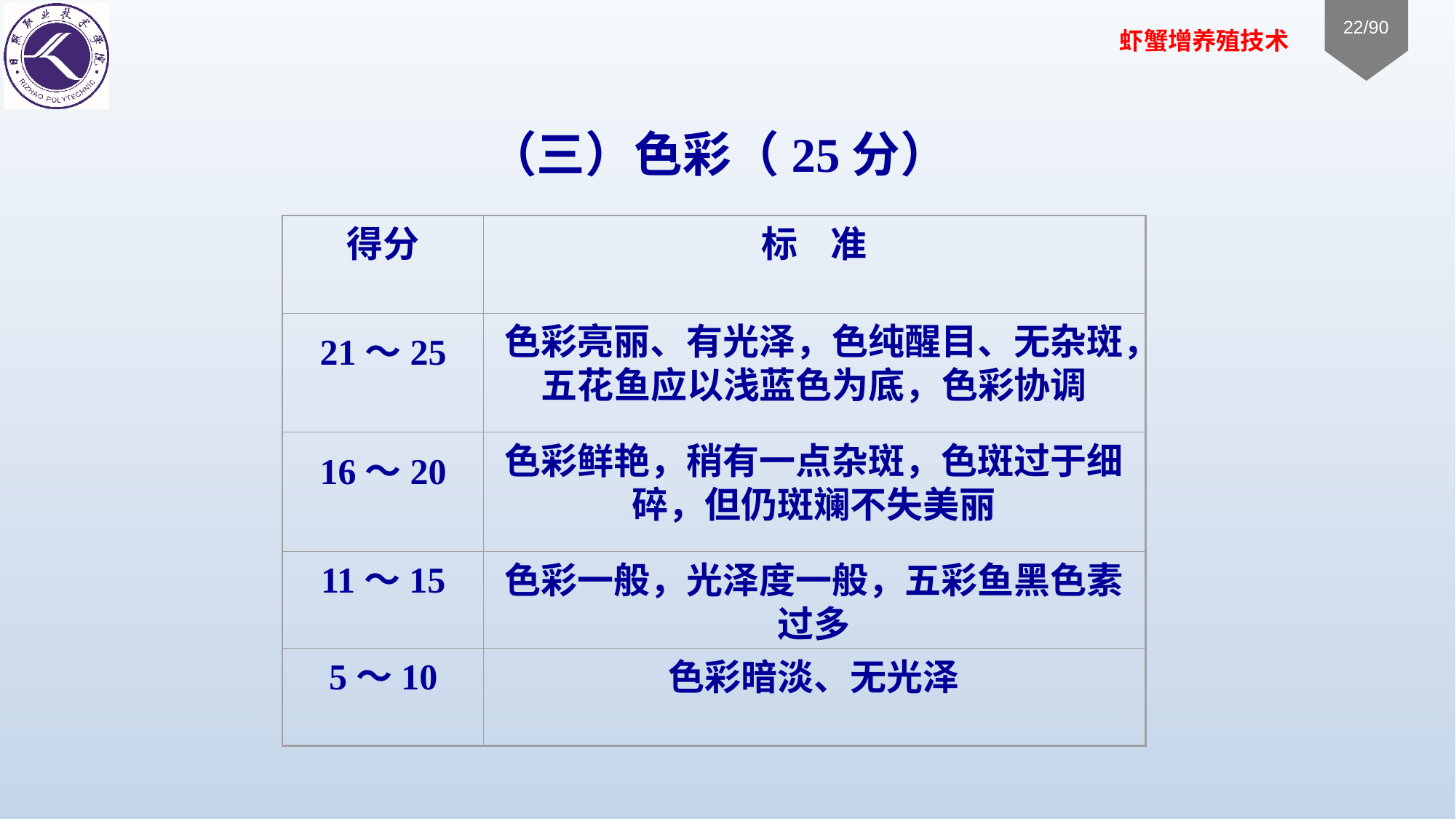

# （三）色彩（25分）
得分

标    准

21～25

色彩亮丽、有光泽，色纯醒目、无杂斑，五花鱼应以浅蓝色为底，色彩协调

16～20

色彩鲜艳，稍有一点杂斑，色斑过于细碎，但仍斑斓不失美丽

11～15

色彩一般，光泽度一般，五彩鱼黑色素过多

5～10

色彩暗淡、无光泽